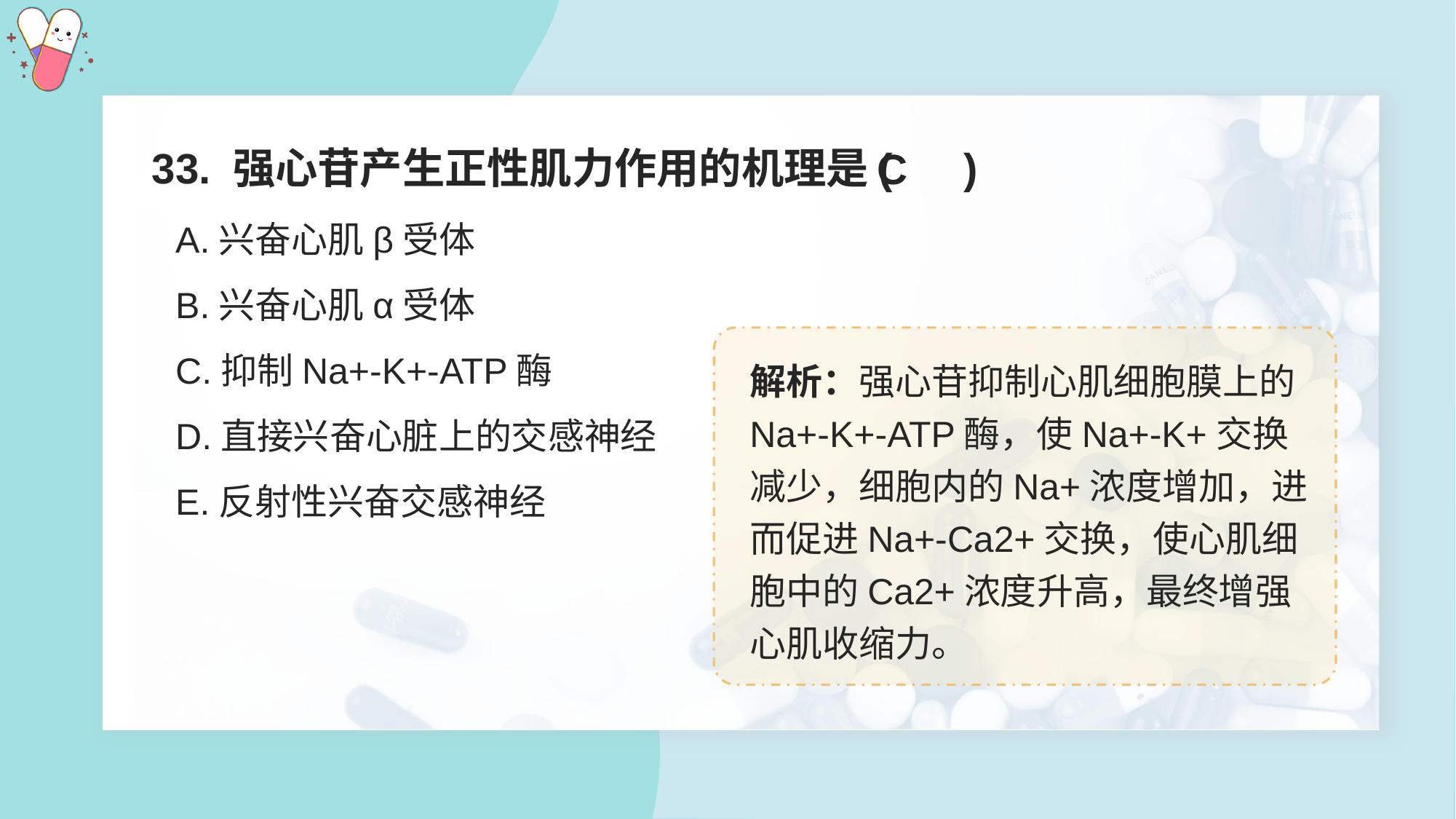

33. 强心苷产生正性肌力作用的机理是(      )
C
A.兴奋心肌β受体
B.兴奋心肌α受体
C.抑制Na+-K+-ATP酶
D.直接兴奋心脏上的交感神经
E.反射性兴奋交感神经

解析：强心苷抑制心肌细胞膜上的Na+-K+-ATP酶，使Na+-K+交换减少，细胞内的Na+浓度增加，进而促进Na+-Ca2+交换，使心肌细胞中的Ca2+浓度升高，最终增强心肌收缩力。